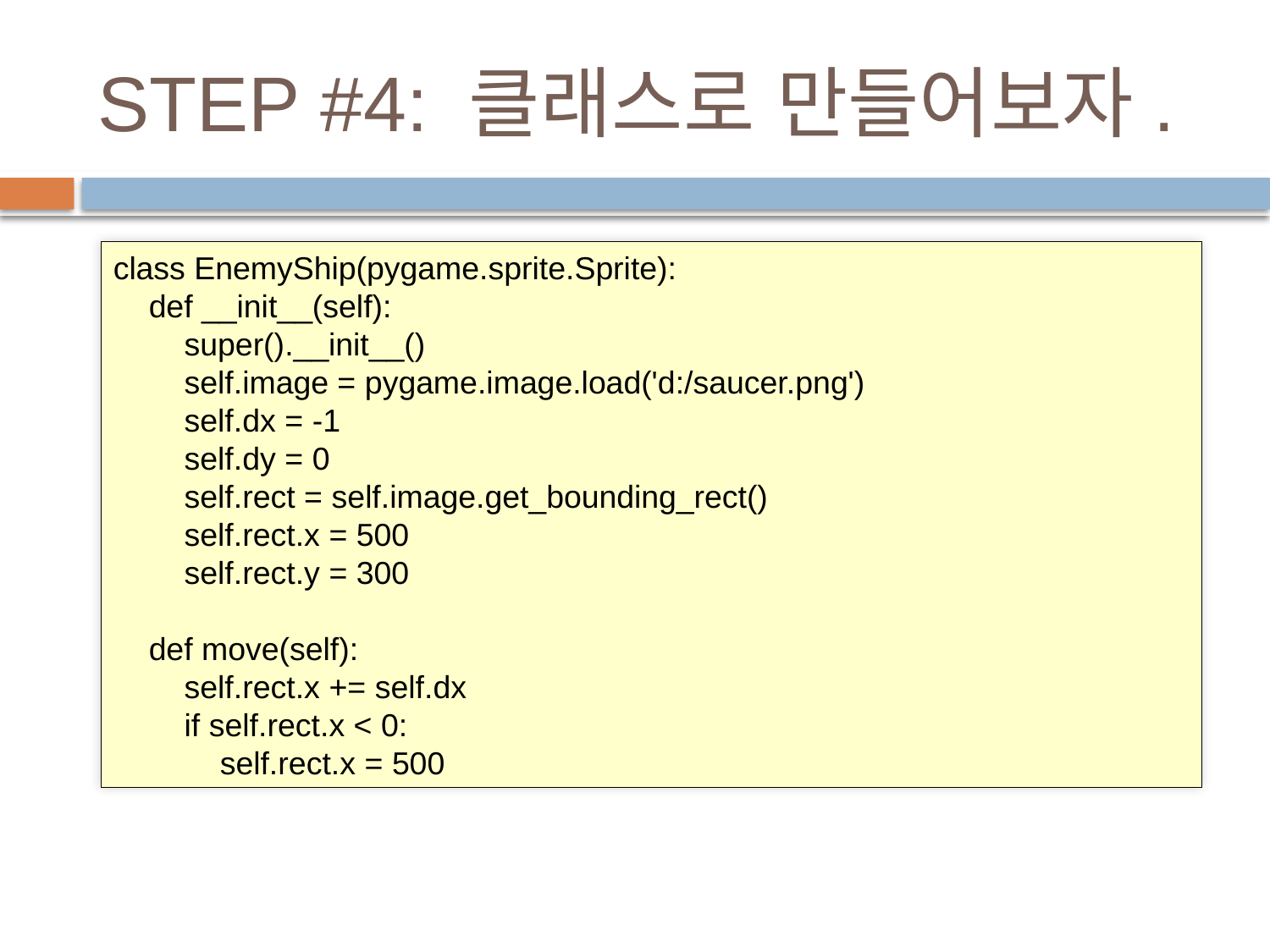

# STEP #4: 클래스로 만들어보자.

class EnemyShip(pygame.sprite.Sprite):
    def __init__(self):
        super().__init__()
        self.image = pygame.image.load('d:/saucer.png')
        self.dx = -1
        self.dy = 0
        self.rect = self.image.get_bounding_rect()
        self.rect.x = 500
        self.rect.y = 300

    def move(self):
        self.rect.x += self.dx
        if self.rect.x < 0:
            self.rect.x = 500